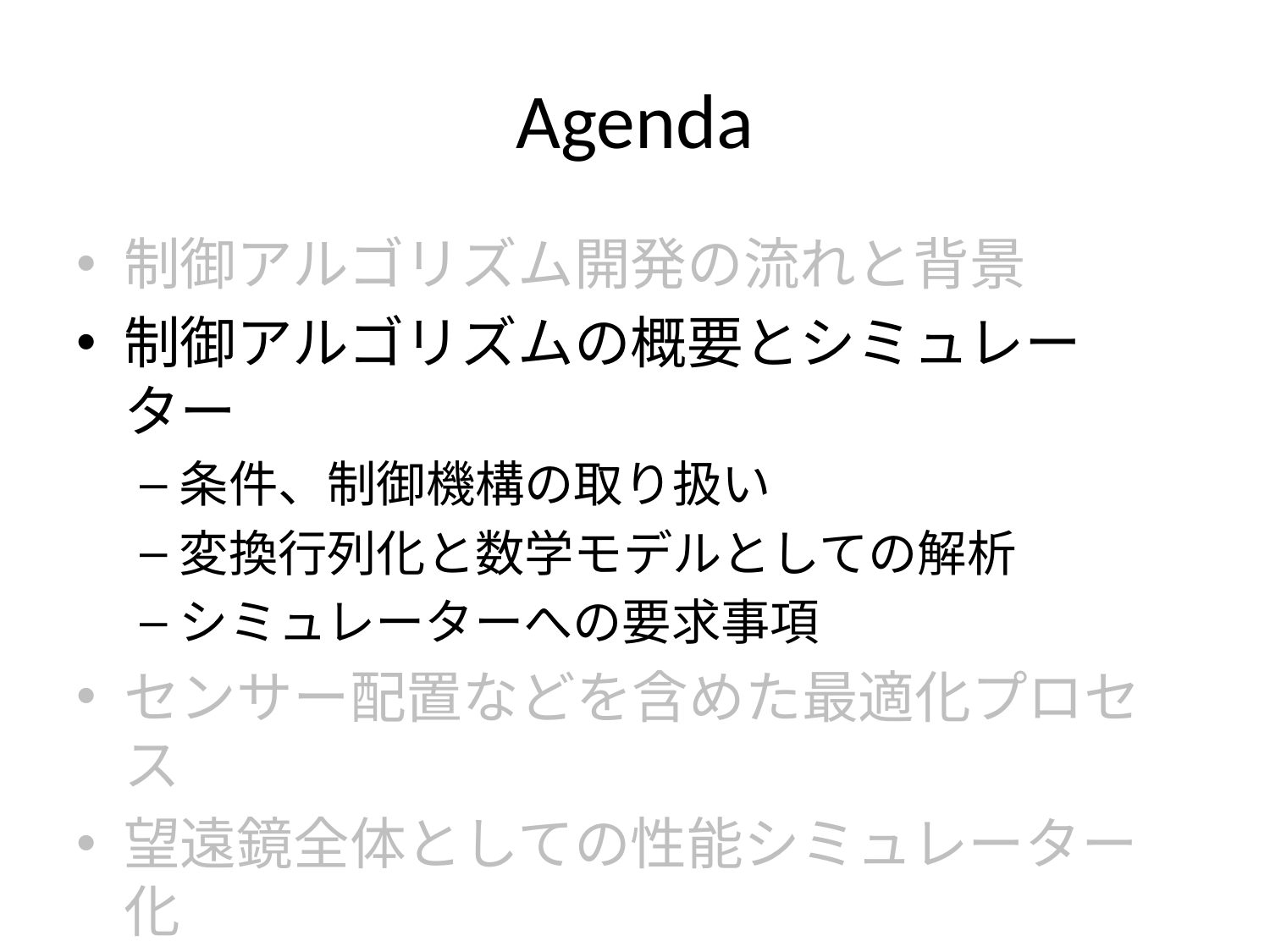

# Agenda
制御アルゴリズム開発の流れと背景
制御アルゴリズムの概要とシミュレーター
条件、制御機構の取り扱い
変換行列化と数学モデルとしての解析
シミュレーターへの要求事項
センサー配置などを含めた最適化プロセス
望遠鏡全体としての性能シミュレーター化
今後の課題